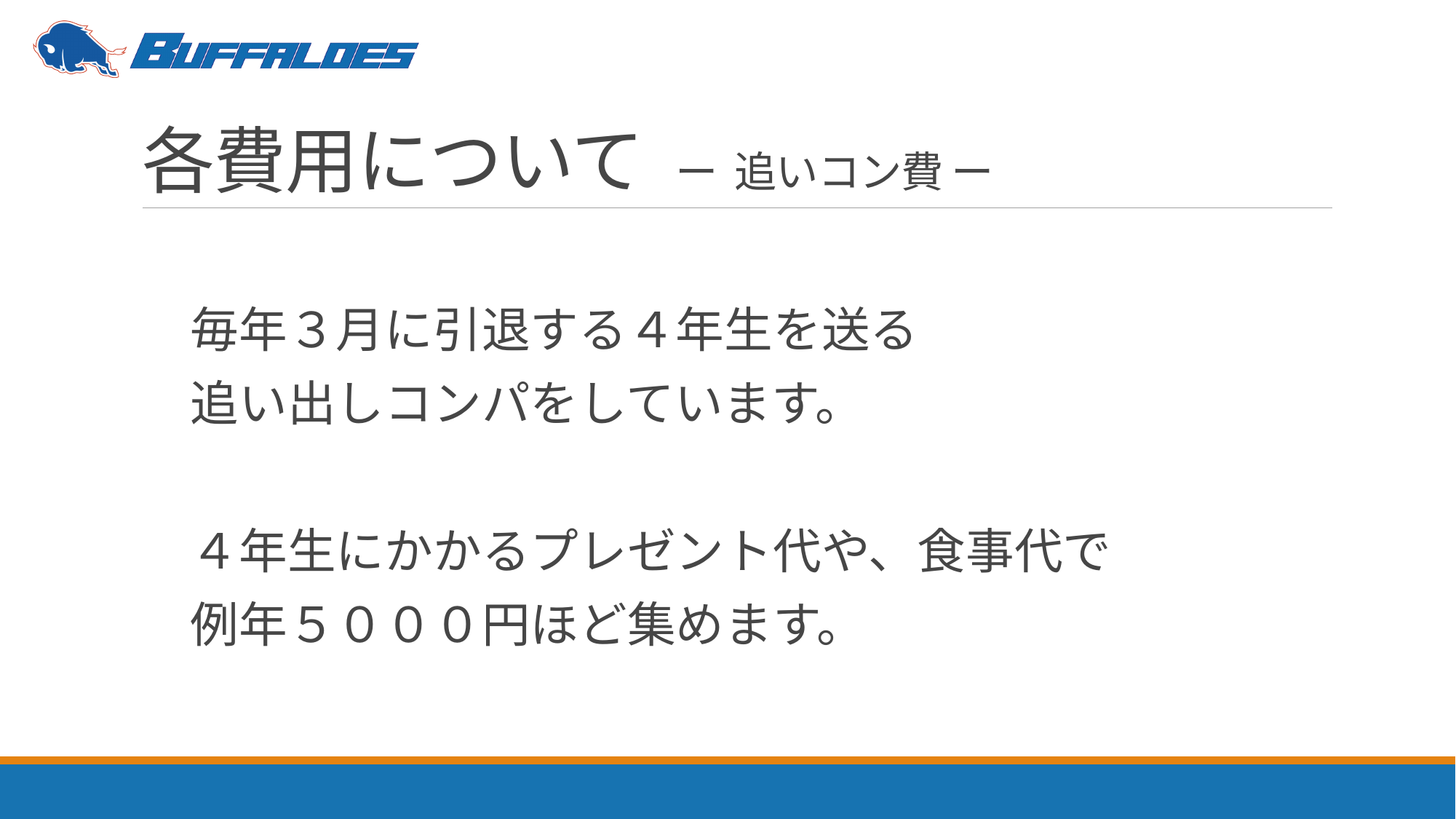

# 各費用について  ー  追いコン費 ー

　毎年３月に引退する４年生を送る
　追い出しコンパをしています。

　４年生にかかるプレゼント代や、食事代で
　例年５０００円ほど集めます。